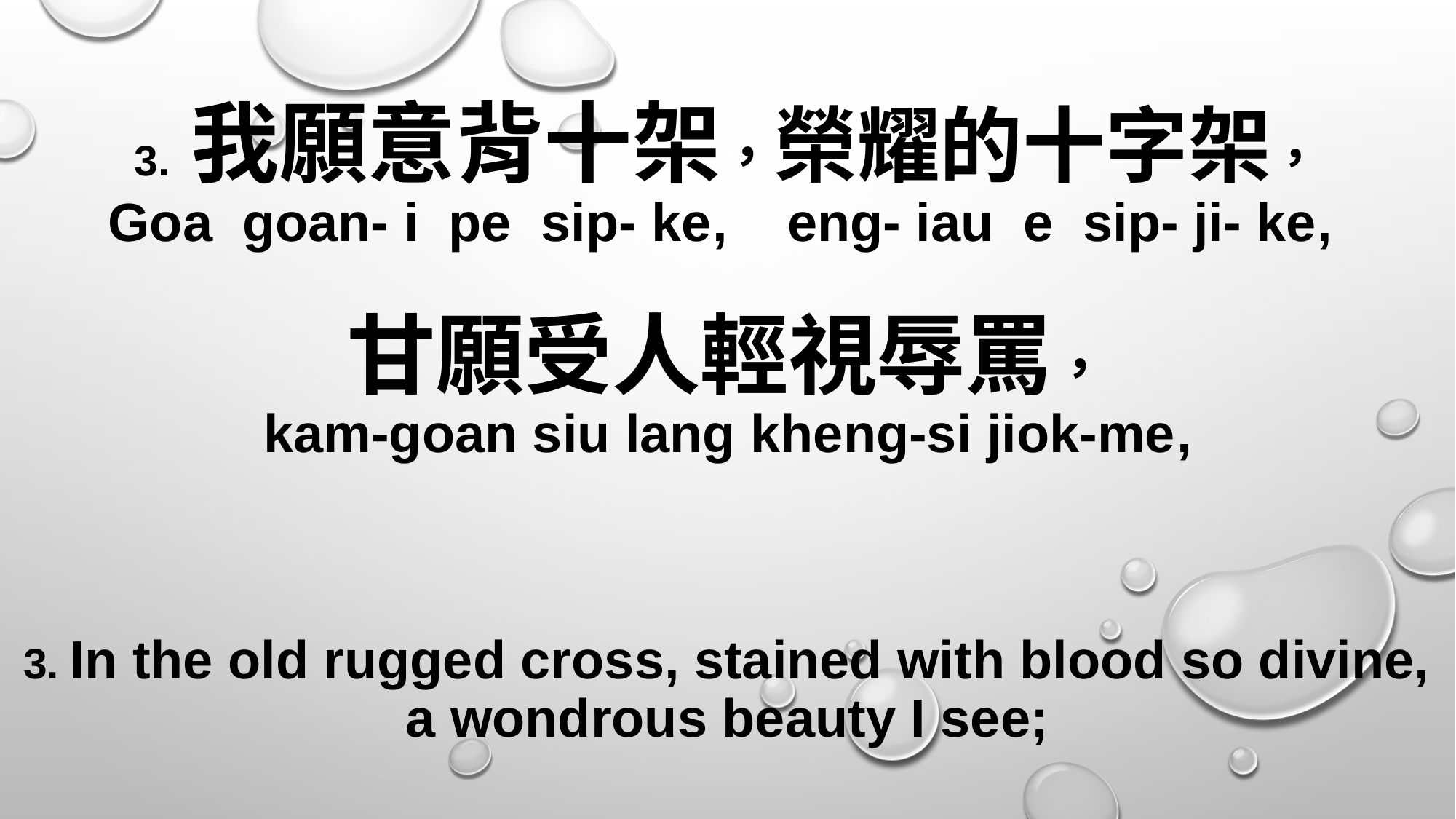

# 3. 我願意背十架，榮耀的十字架， Goa  goan- i  pe  sip- ke,    eng- iau  e  sip- ji- ke, 甘願受人輕視辱罵， kam-goan siu lang kheng-si jiok-me, 3. In the old rugged cross, stained with blood so divine, a wondrous beauty I see;